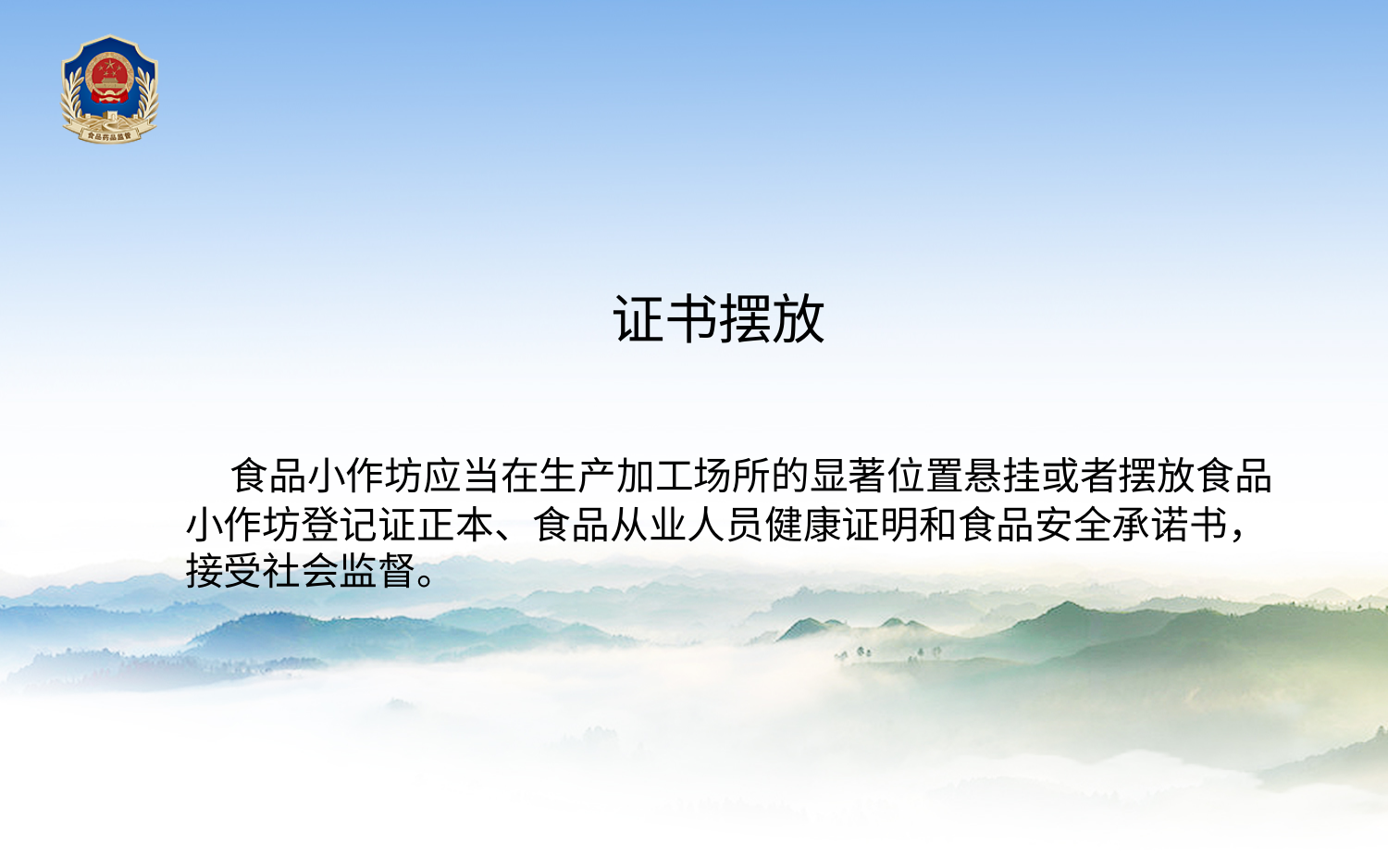

证书摆放

       食品小作坊应当在生产加工场所的显著位置悬挂或者摆放食品小作坊登记证正本、食品从业人员健康证明和食品安全承诺书，接受社会监督。